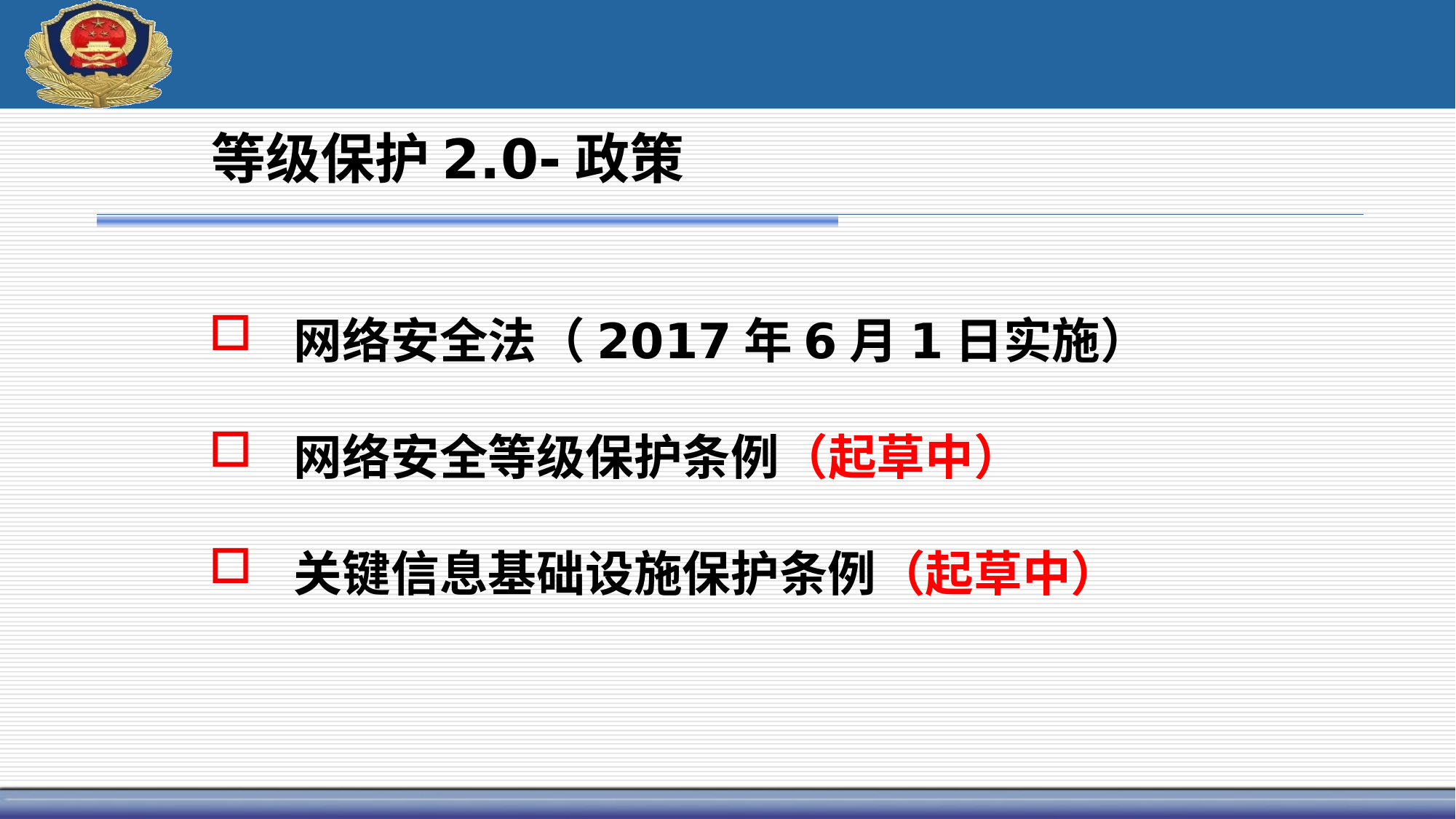

等级保护2.0-政策
网络安全法（2017年6月1日实施）
网络安全等级保护条例（起草中）
关键信息基础设施保护条例（起草中）